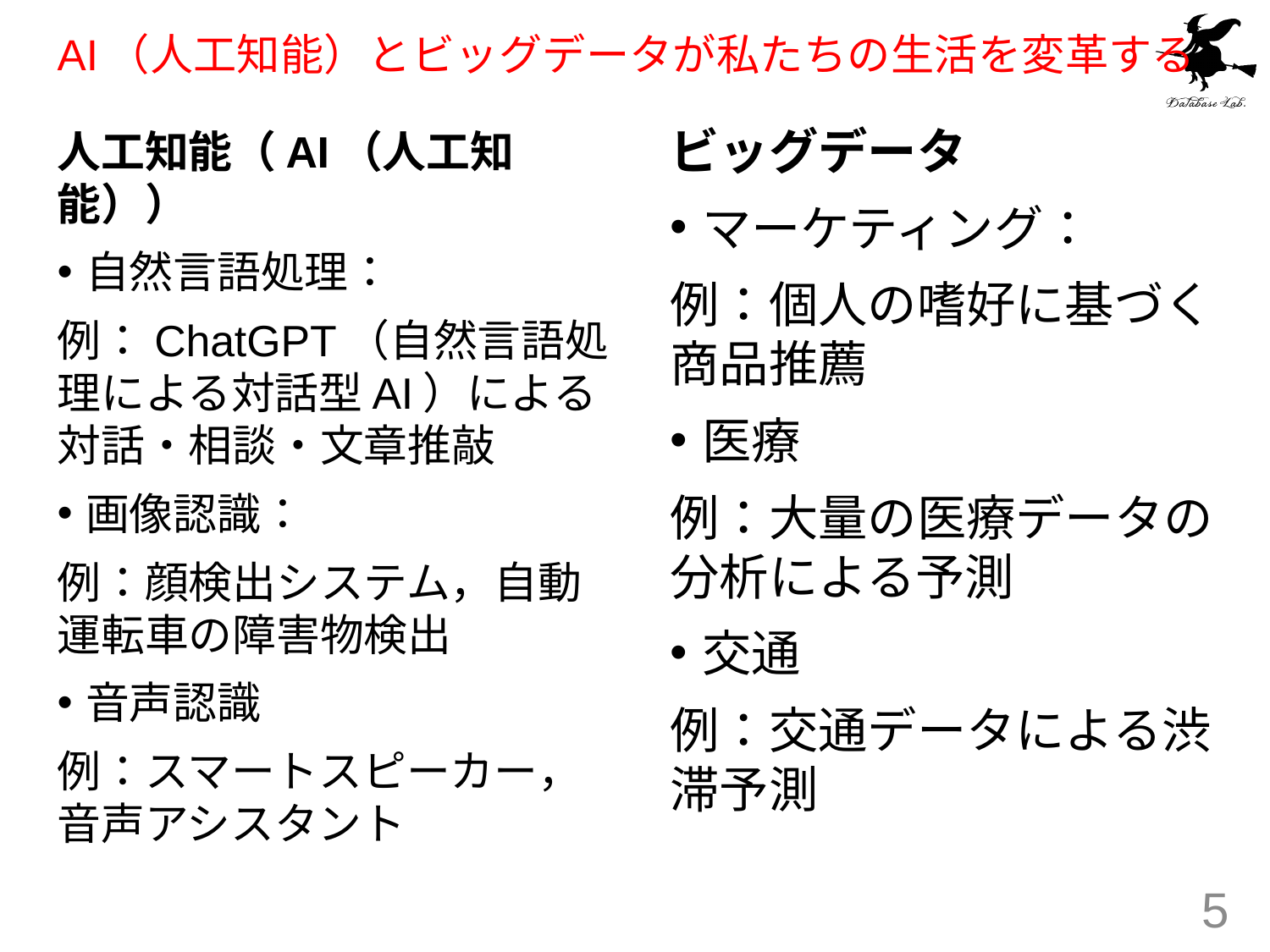

# AI（人工知能）とビッグデータが私たちの生活を変革する
ビッグデータ
マーケティング：
例：個人の嗜好に基づく商品推薦
医療
例：大量の医療データの分析による予測
交通
例：交通データによる渋滞予測
人工知能（AI（人工知能））
自然言語処理：
例：ChatGPT（自然言語処理による対話型AI）による対話・相談・文章推敲
画像認識：
例：顔検出システム，自動運転車の障害物検出
音声認識
例：スマートスピーカー，音声アシスタント

5